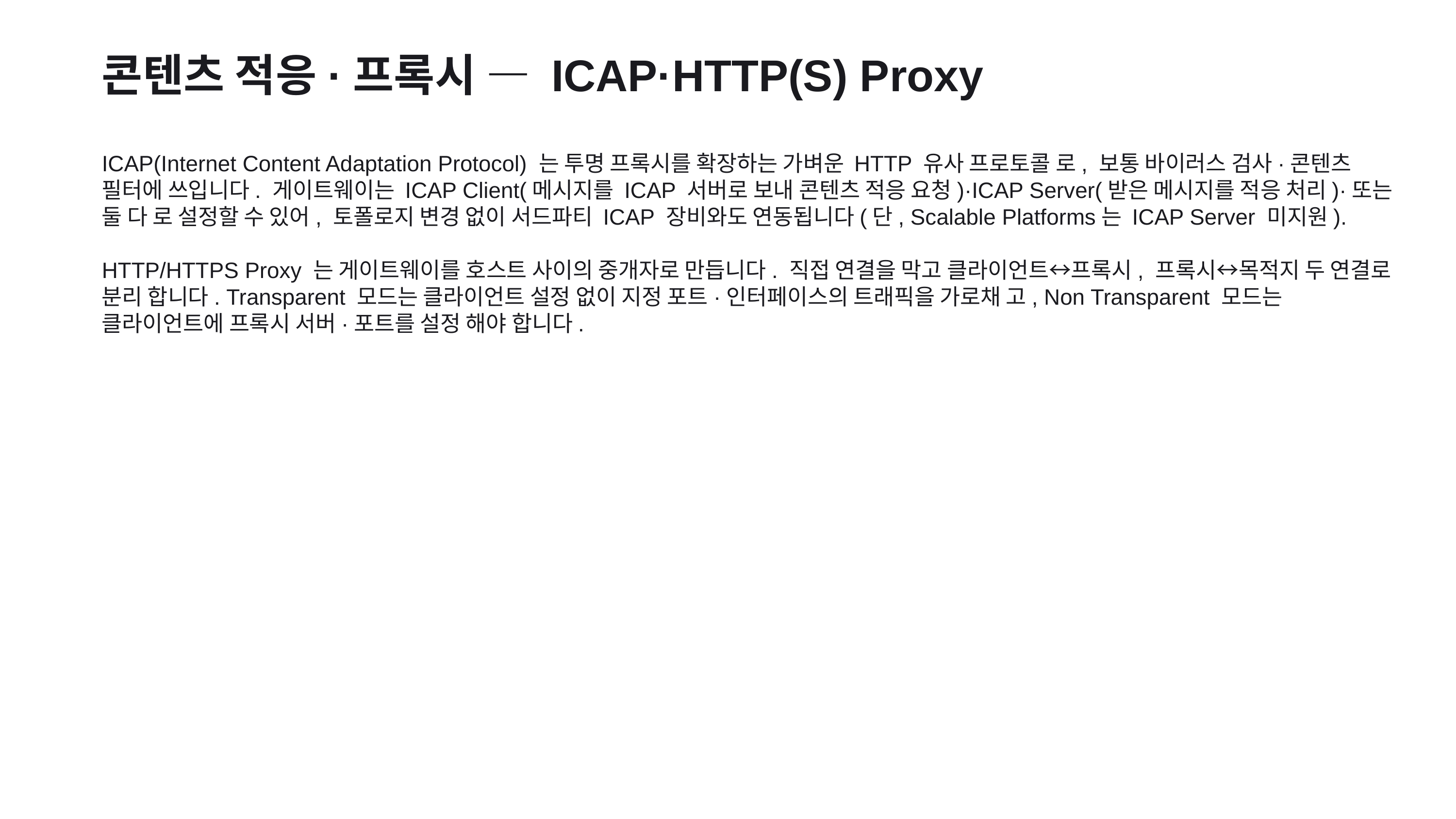

콘텐츠 적응·프록시 — ICAP·HTTP(S) Proxy
ICAP(Internet Content Adaptation Protocol) 는 투명 프록시를 확장하는 가벼운 HTTP 유사 프로토콜 로, 보통 바이러스 검사·콘텐츠 필터에 쓰입니다. 게이트웨이는 ICAP Client(메시지를 ICAP 서버로 보내 콘텐츠 적응 요청)·ICAP Server(받은 메시지를 적응 처리)·또는 둘 다 로 설정할 수 있어, 토폴로지 변경 없이 서드파티 ICAP 장비와도 연동됩니다(단, Scalable Platforms는 ICAP Server 미지원).

HTTP/HTTPS Proxy 는 게이트웨이를 호스트 사이의 중개자로 만듭니다. 직접 연결을 막고 클라이언트↔프록시, 프록시↔목적지 두 연결로 분리 합니다. Transparent 모드는 클라이언트 설정 없이 지정 포트·인터페이스의 트래픽을 가로채 고, Non Transparent 모드는 클라이언트에 프록시 서버·포트를 설정 해야 합니다.